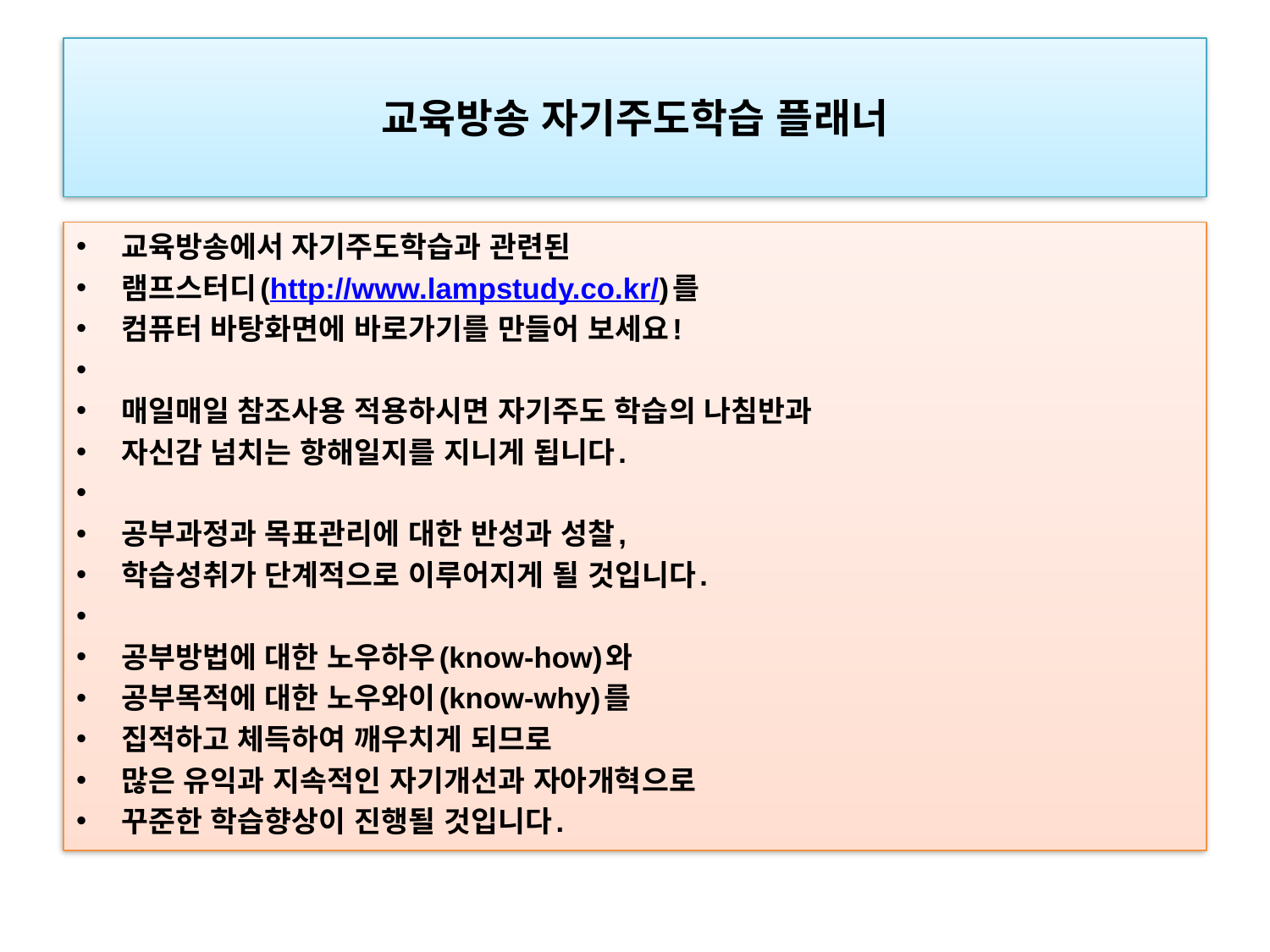

# 교육방송 자기주도학습 플래너
교육방송에서 자기주도학습과 관련된
램프스터디(http://www.lampstudy.co.kr/)를
컴퓨터 바탕화면에 바로가기를 만들어 보세요!

매일매일 참조사용 적용하시면 자기주도 학습의 나침반과
자신감 넘치는 항해일지를 지니게 됩니다.

공부과정과 목표관리에 대한 반성과 성찰,
학습성취가 단계적으로 이루어지게 될 것입니다.

공부방법에 대한 노우하우(know-how)와
공부목적에 대한 노우와이(know-why)를
집적하고 체득하여 깨우치게 되므로
많은 유익과 지속적인 자기개선과 자아개혁으로
꾸준한 학습향상이 진행될 것입니다.